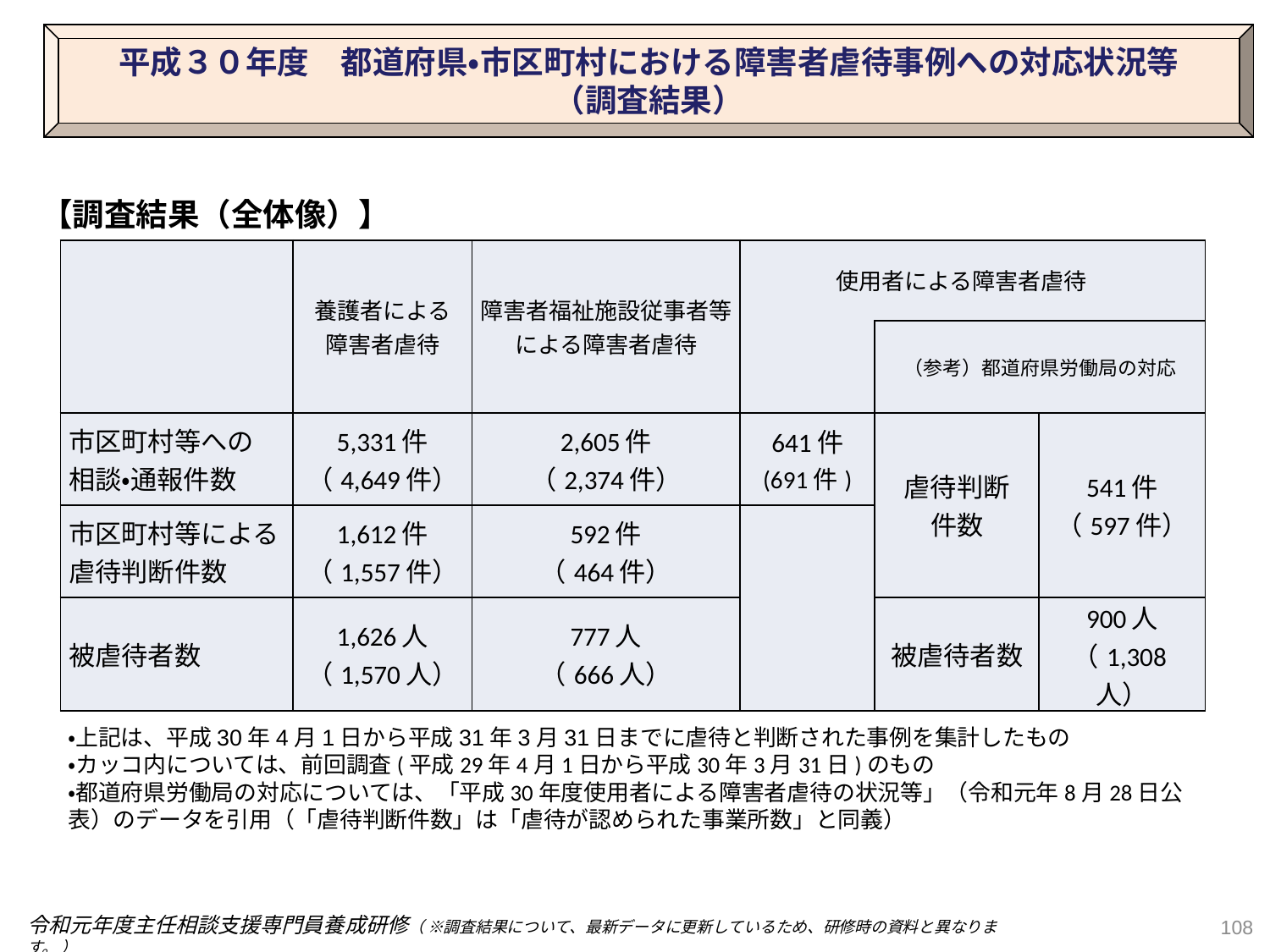

平成３０年度　都道府県・市区町村における障害者虐待事例への対応状況等
（調査結果）
【調査結果（全体像）】
|  | 養護者による 障害者虐待 | 障害者福祉施設従事者等 による障害者虐待 | 使用者による障害者虐待 |  |  |
| --- | --- | --- | --- | --- | --- |
|  |  |  |  | （参考）都道府県労働局の対応 |  |
| 市区町村等への 相談・通報件数 | 5,331件 （4,649件） | 2,605件 （2,374件） | 641件 (691件) | 虐待判断 件数 | 541件 （597件） |
| 市区町村等による 虐待判断件数 | 1,612件 （1,557件） | 592件 （464件） |  |  |  |
| 被虐待者数 | 1,626人 （1,570人） | 777人 （666人） |  | 被虐待者数 | 900人 （1,308人） |
・上記は、平成30年4月1日から平成31年3月31日までに虐待と判断された事例を集計したもの
・カッコ内については、前回調査(平成29年4月1日から平成30年3月31日)のもの
・都道府県労働局の対応については、「平成30年度使用者による障害者虐待の状況等」（令和元年8月28日公表）のデータを引用（「虐待判断件数」は「虐待が認められた事業所数」と同義）
108
令和元年度主任相談支援専門員養成研修（ ※調査結果について、最新データに更新しているため、研修時の資料と異なります。 ）